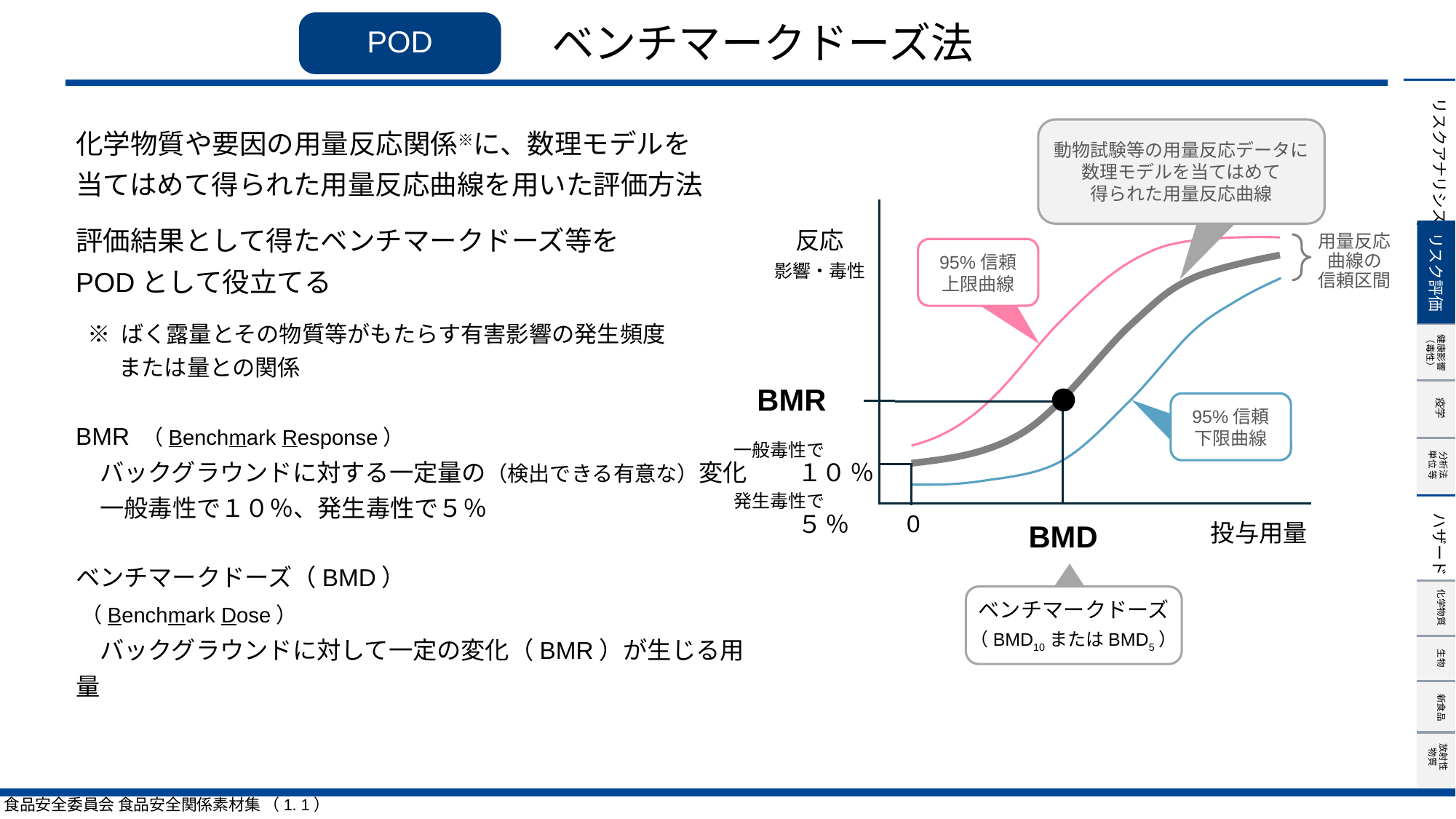

# ベンチマークドーズ法
POD
化学物質や要因の用量反応関係※に、数理モデルを
当てはめて得られた用量反応曲線を用いた評価方法
評価結果として得たベンチマークドーズ等を
PODとして役立てる
※ ばく露量とその物質等がもたらす有害影響の発生頻度
または量との関係

BMR （Benchmark Response）
　バックグラウンドに対する一定量の（検出できる有意な）変化
　一般毒性で１０％、発生毒性で５％

ベンチマークドーズ（BMD）
 （Benchmark Dose）
　バックグラウンドに対して一定の変化（BMR）が生じる用量
動物試験等の用量反応データに
数理モデルを当てはめて
得られた用量反応曲線

反応
影響・毒性
リスク評価
用量反応曲線の
信頼区間

95%信頼上限曲線

BMR

95%信頼下限曲線

一般毒性で

発生毒性で
１０ ％

５ ％

0
投与用量
BMD

ベンチマークドーズ

（BMD10またはBMD5）